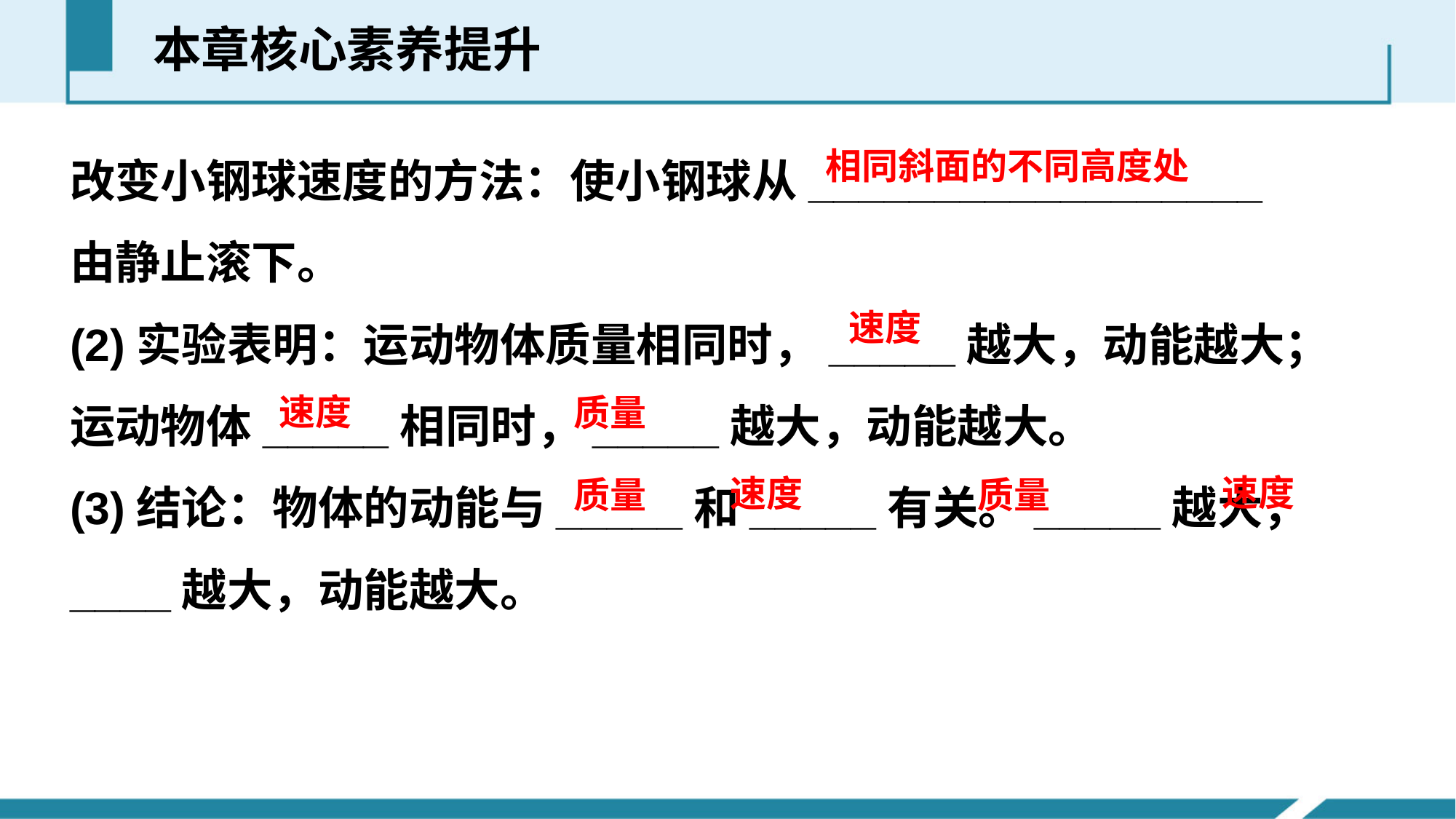

本章核心素养提升
改变小钢球速度的方法：使小钢球从__________________由静止滚下。
(2)实验表明：运动物体质量相同时，_____越大，动能越大；运动物体_____相同时，_____越大，动能越大。
(3)结论：物体的动能与_____和_____有关。_____越大，____越大，动能越大。
相同斜面的不同高度处
速度
速度
质量
速度
速度
质量
质量